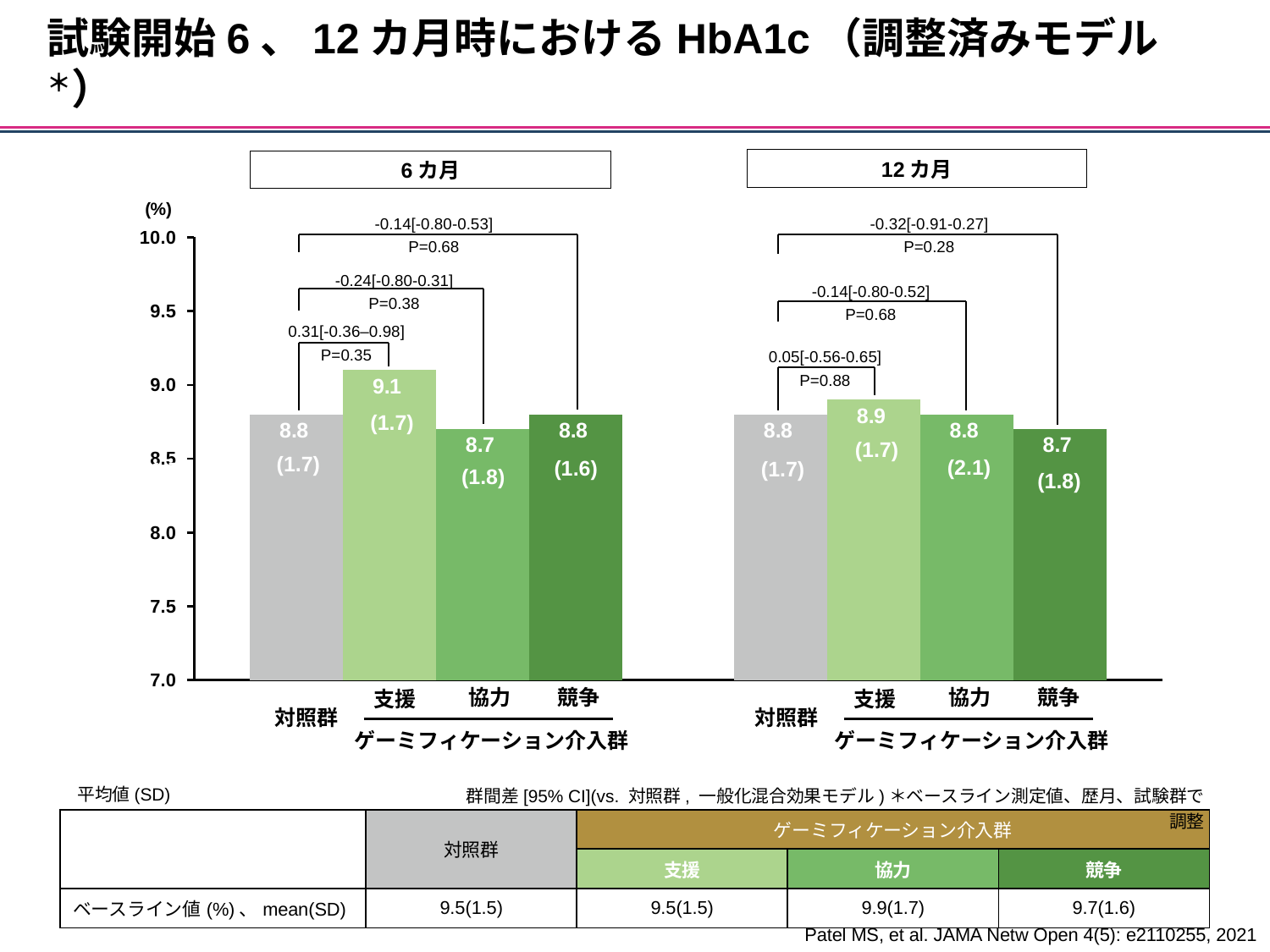

試験開始6、12カ月時におけるHbA1c（調整済みモデル＊）

### Chart

| Category | 対照 | 支援 | 協力 | 競争 |
|---|---|---|---|---|
| 6カ月 | 8.8 | 9.1 | 8.7 | 8.8 |
| 12カ月 | 8.8 | 8.9 | 8.8 | 8.7 |
12カ月
6カ月
-0.14[-0.80-0.53]
P=0.68
-0.32[-0.91-0.27]
P=0.28
-0.24[-0.80-0.31]
P=0.38
-0.14[-0.80-0.52]
P=0.68
0.31[-0.36–0.98]
P=0.35
0.05[-0.56-0.65]
P=0.88
(1.7)
(1.7)
(1.7)
(2.1)
(1.6)
(1.7)
(1.7)
(1.8)
(1.8)
協力
競争
支援
対照群
ゲーミフィケーション介入群
協力
競争
支援
対照群
ゲーミフィケーション介入群
平均値(SD)
群間差[95% CI](vs. 対照群, 一般化混合効果モデル)＊ベースライン測定値、歴月、試験群で調整
|  | 対照群 | ゲーミフィケーション介入群 |  |  |
| --- | --- | --- | --- | --- |
|  | 対照群 | 支援 | 協力 | 競争 |
| ベースライン値(%)、mean(SD) | 9.5(1.5) | 9.5(1.5) | 9.9(1.7) | 9.7(1.6) |
Patel MS, et al. JAMA Netw Open 4(5): e2110255, 2021